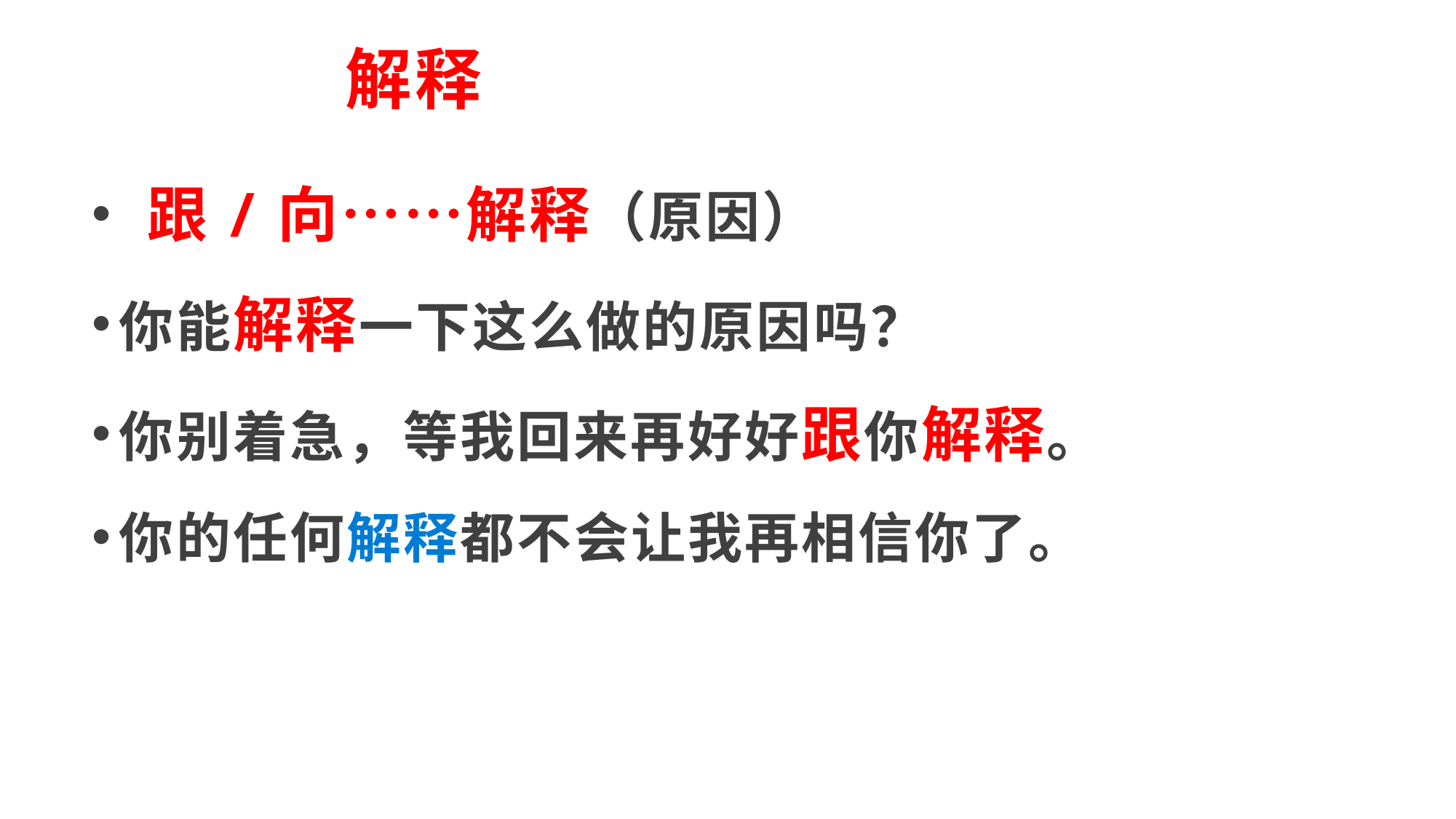

# 解释
 跟/向……解释（原因）
你能解释一下这么做的原因吗？
你别着急，等我回来再好好跟你解释。
你的任何解释都不会让我再相信你了。